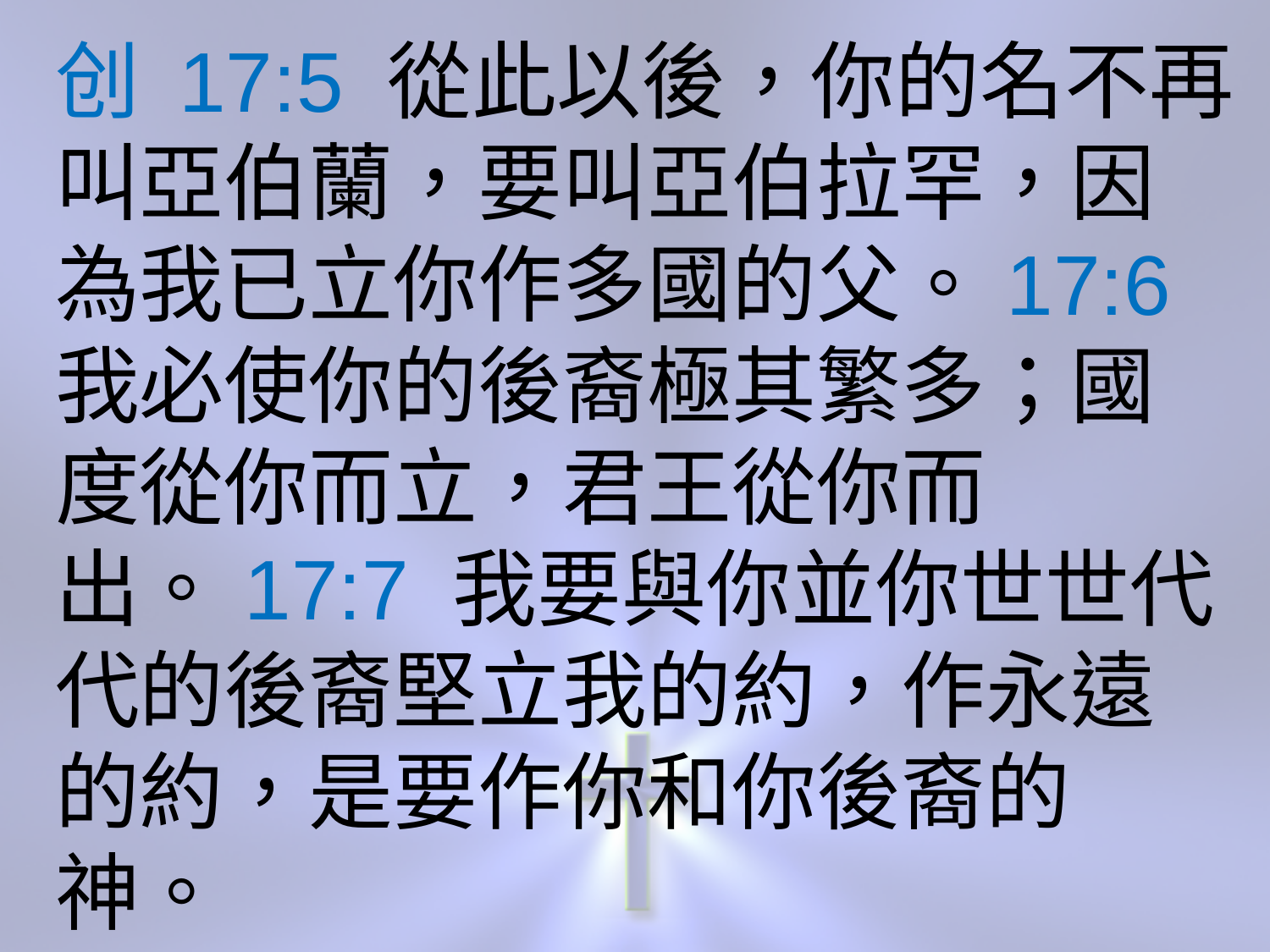

创 17:5 從此以後，你的名不再叫亞伯蘭，要叫亞伯拉罕，因為我已立你作多國的父。17:6 我必使你的後裔極其繁多；國度從你而立，君王從你而出。17:7 我要與你並你世世代代的後裔堅立我的約，作永遠的約，是要作你和你後裔的　神。